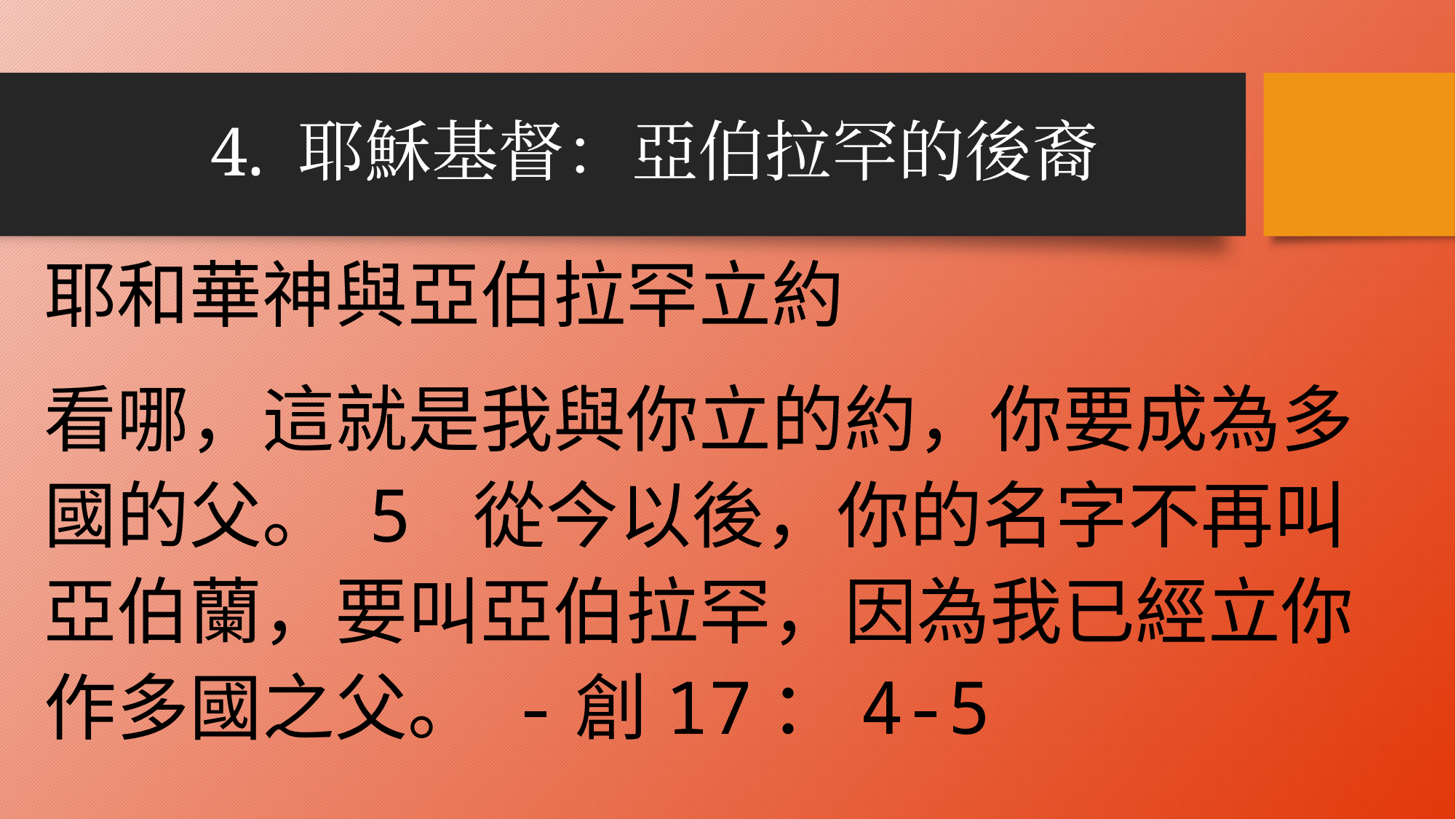

# 4. 耶穌基督：亞伯拉罕的後裔
耶和華神與亞伯拉罕立約
看哪，這就是我與你立的約，你要成為多國的父。 5 從今以後，你的名字不再叫亞伯蘭，要叫亞伯拉罕，因為我已經立你作多國之父。 -創17：4-5